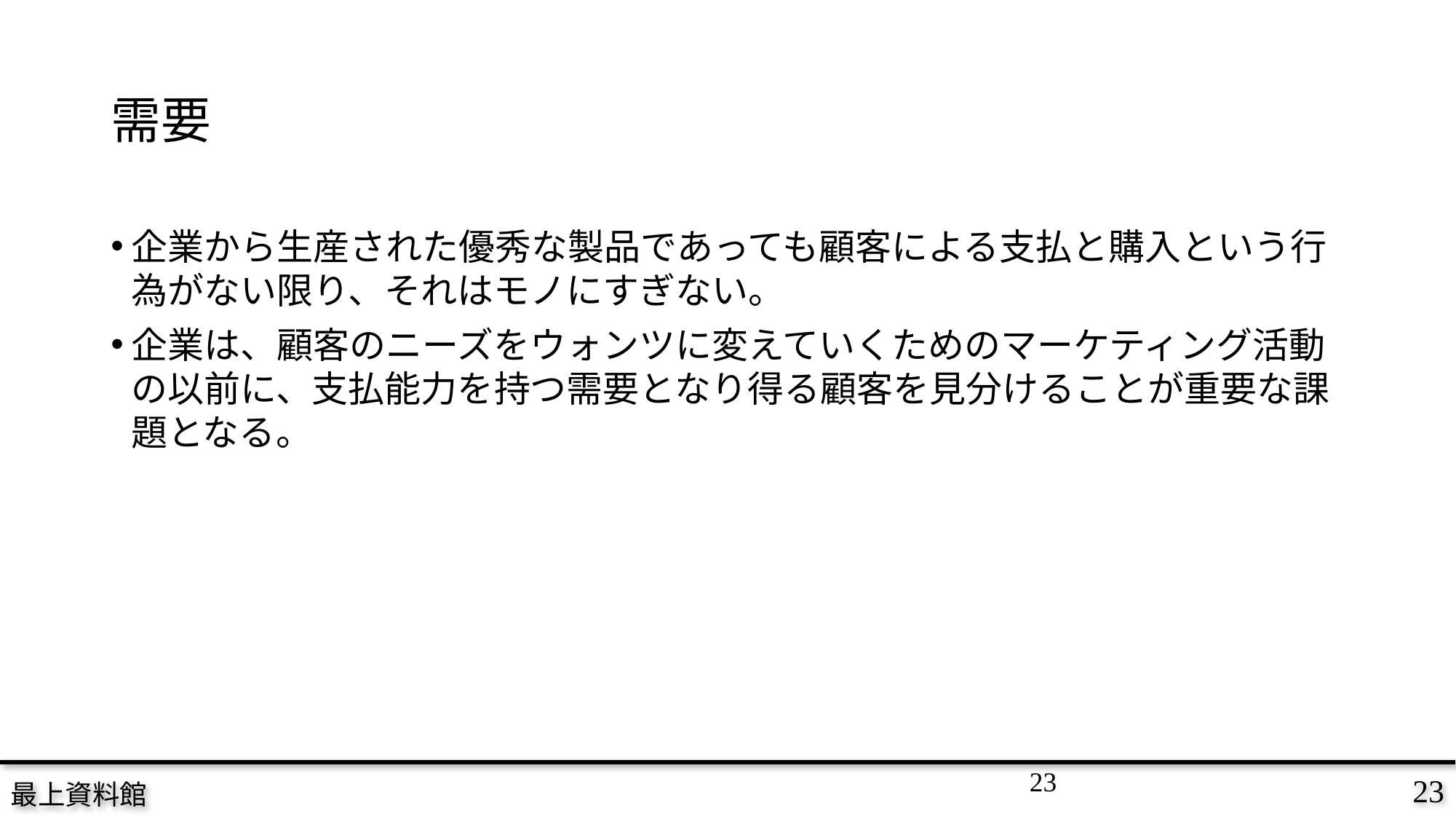

# 需要
企業から生産された優秀な製品であっても顧客による支払と購入という行為がない限り、それはモノにすぎない。
企業は、顧客のニーズをウォンツに変えていくためのマーケティング活動の以前に、支払能力を持つ需要となり得る顧客を見分けることが重要な課題となる。

23